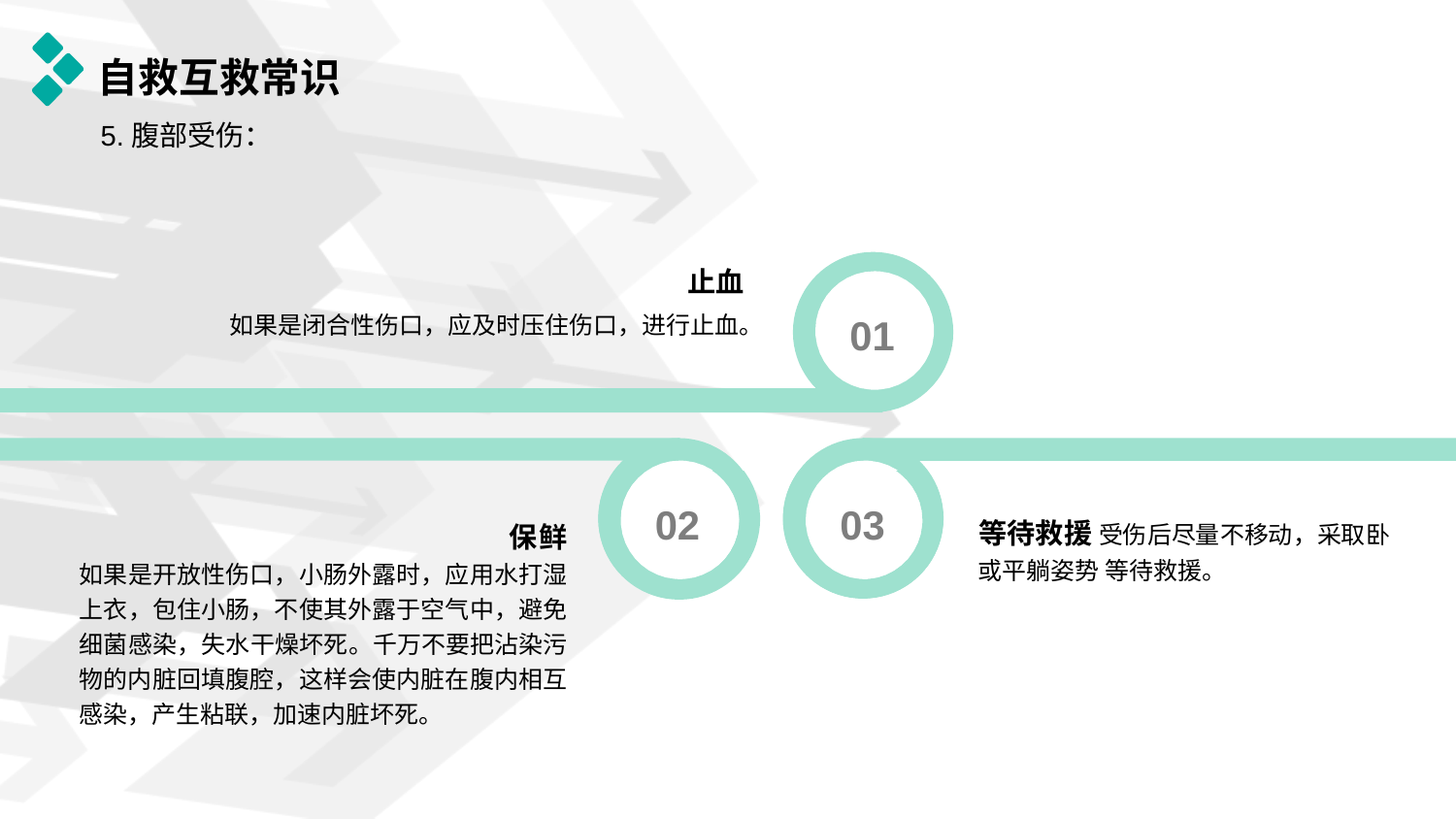

# 自救互救常识

5.腹部受伤：

止血
如果是闭合性伤口，应及时压住伤口，进行止血。

01

02
03
等待救援 受伤后尽量不移动，采取卧或平躺姿势 等待救援。
保鲜 如果是开放性伤口，小肠外露时，应用水打湿 上衣，包住小肠，不使其外露于空气中，避免 细菌感染，失水干燥坏死。千万不要把沾染污 物的内脏回填腹腔，这样会使内脏在腹内相互 感染，产生粘联，加速内脏坏死。